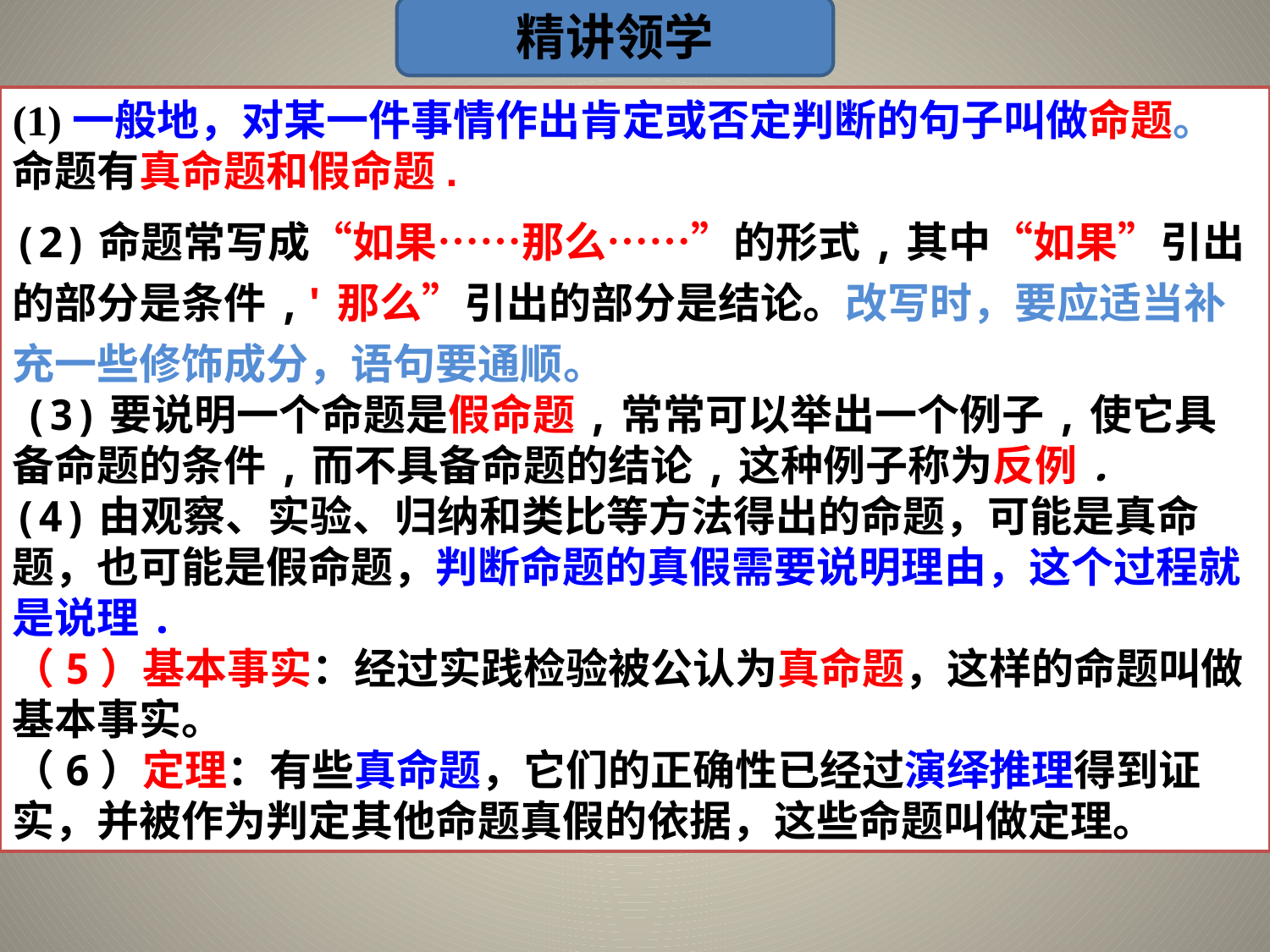

精讲领学
(1)一般地，对某一件事情作出肯定或否定判断的句子叫做命题。命题有真命题和假命题.
(2)命题常写成“如果……那么……”的形式,其中“如果”引出的部分是条件,'那么”引出的部分是结论。改写时，要应适当补充一些修饰成分，语句要通顺。
 (3)要说明一个命题是假命题,常常可以举出一个例子,使它具备命题的条件,而不具备命题的结论,这种例子称为反例.
(4)由观察、实验、归纳和类比等方法得出的命题，可能是真命题，也可能是假命题，判断命题的真假需要说明理由，这个过程就是说理.
（5）基本事实：经过实践检验被公认为真命题，这样的命题叫做基本事实。
（6）定理：有些真命题，它们的正确性已经过演绎推理得到证实，并被作为判定其他命题真假的依据，这些命题叫做定理。